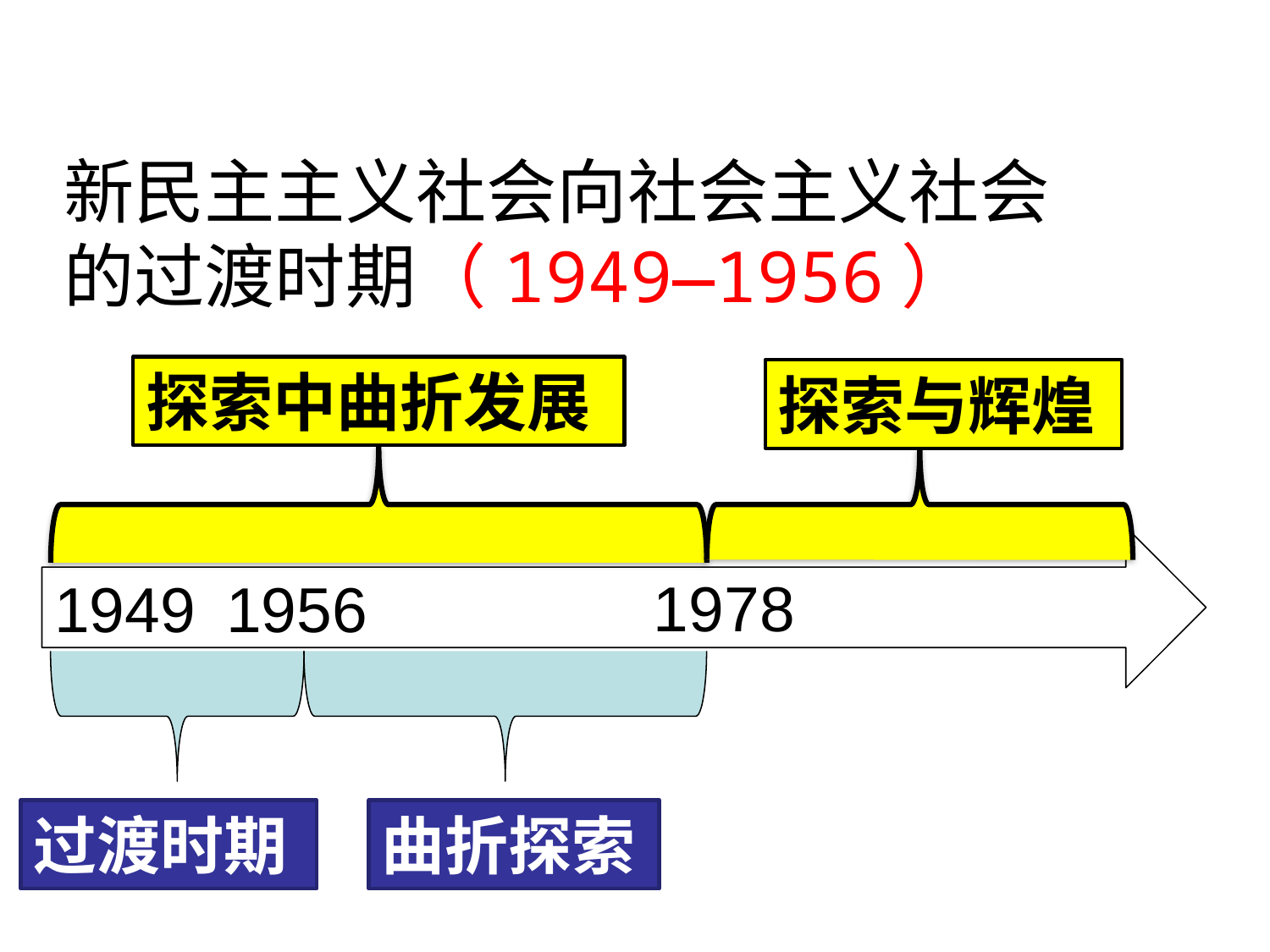

#
新民主主义社会向社会主义社会
的过渡时期（1949—1956）

探索中曲折发展
探索与辉煌

1978
1949
1956

过渡时期
曲折探索